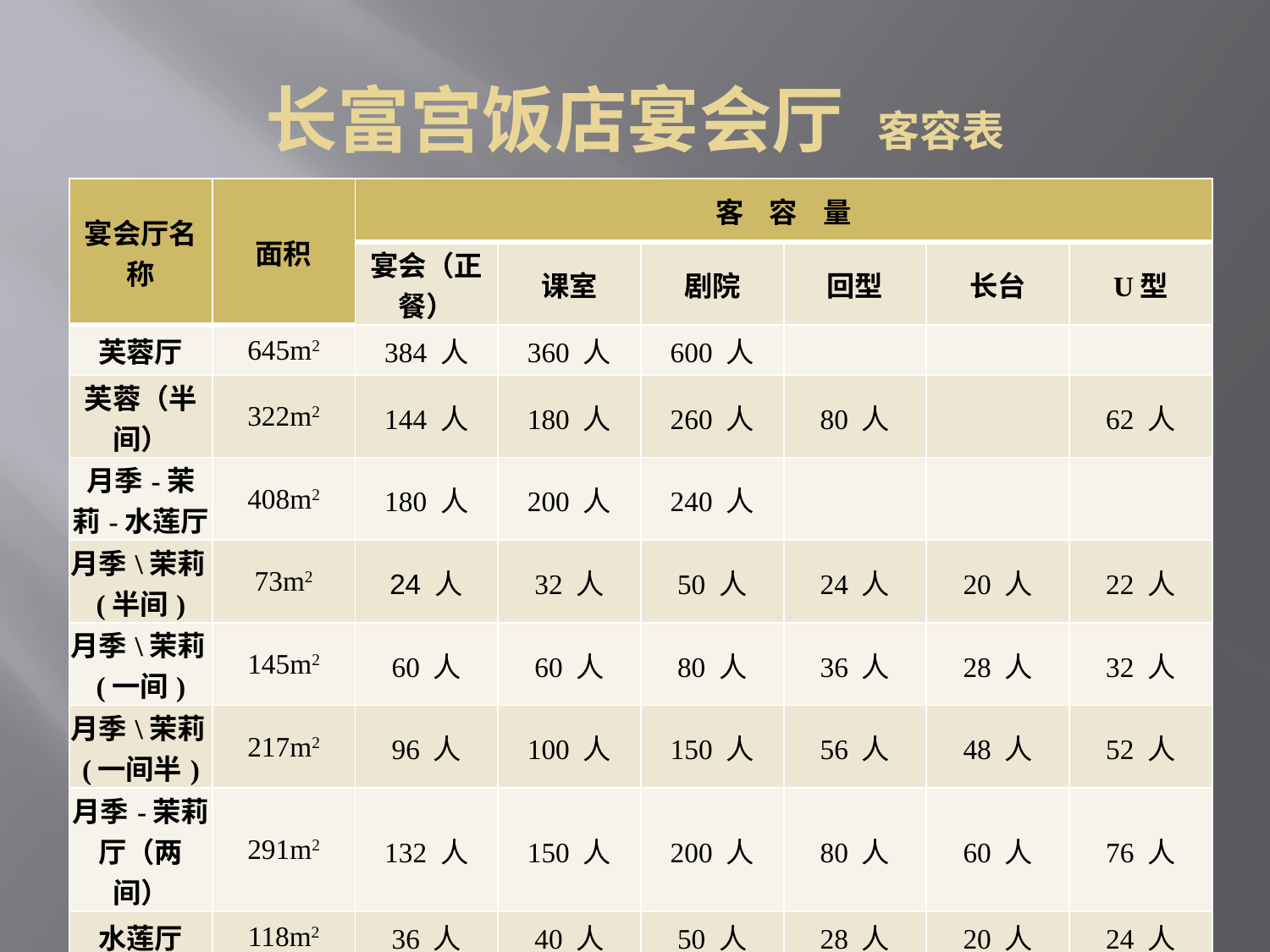

# 长富宫饭店宴会厅  客容表
| 宴会厅名称 | 面积 | 客 容 量 |  |  |  |  |  |
| --- | --- | --- | --- | --- | --- | --- | --- |
|  |  | 宴会（正餐） | 课室 | 剧院 | 回型 | 长台 | U型 |
| 芙蓉厅 | 645m2 | 384 人 | 360 人 | 600 人 |  |  |  |
| 芙蓉（半间） | 322m2 | 144 人 | 180 人 | 260 人 | 80 人 |  | 62 人 |
| 月季-茉莉-水莲厅 | 408m2 | 180 人 | 200 人 | 240 人 |  |  |  |
| 月季\茉莉(半间) | 73m2 | 24 人 | 32 人 | 50 人 | 24 人 | 20 人 | 22 人 |
| 月季\茉莉(一间) | 145m2 | 60 人 | 60 人 | 80 人 | 36 人 | 28 人 | 32 人 |
| 月季\茉莉(一间半) | 217m2 | 96 人 | 100 人 | 150 人 | 56 人 | 48 人 | 52 人 |
| 月季-茉莉厅（两间） | 291m2 | 132 人 | 150 人 | 200 人 | 80 人 | 60 人 | 76 人 |
| 水莲厅 | 118m2 | 36 人 | 40 人 | 50 人 | 28 人 | 20 人 | 24 人 |
| 百合厅 A\B\C\D(一间) | 73m2 | 24人 | 32 人 | 60 人 | 24 人 | 20 人 | 20 人 |